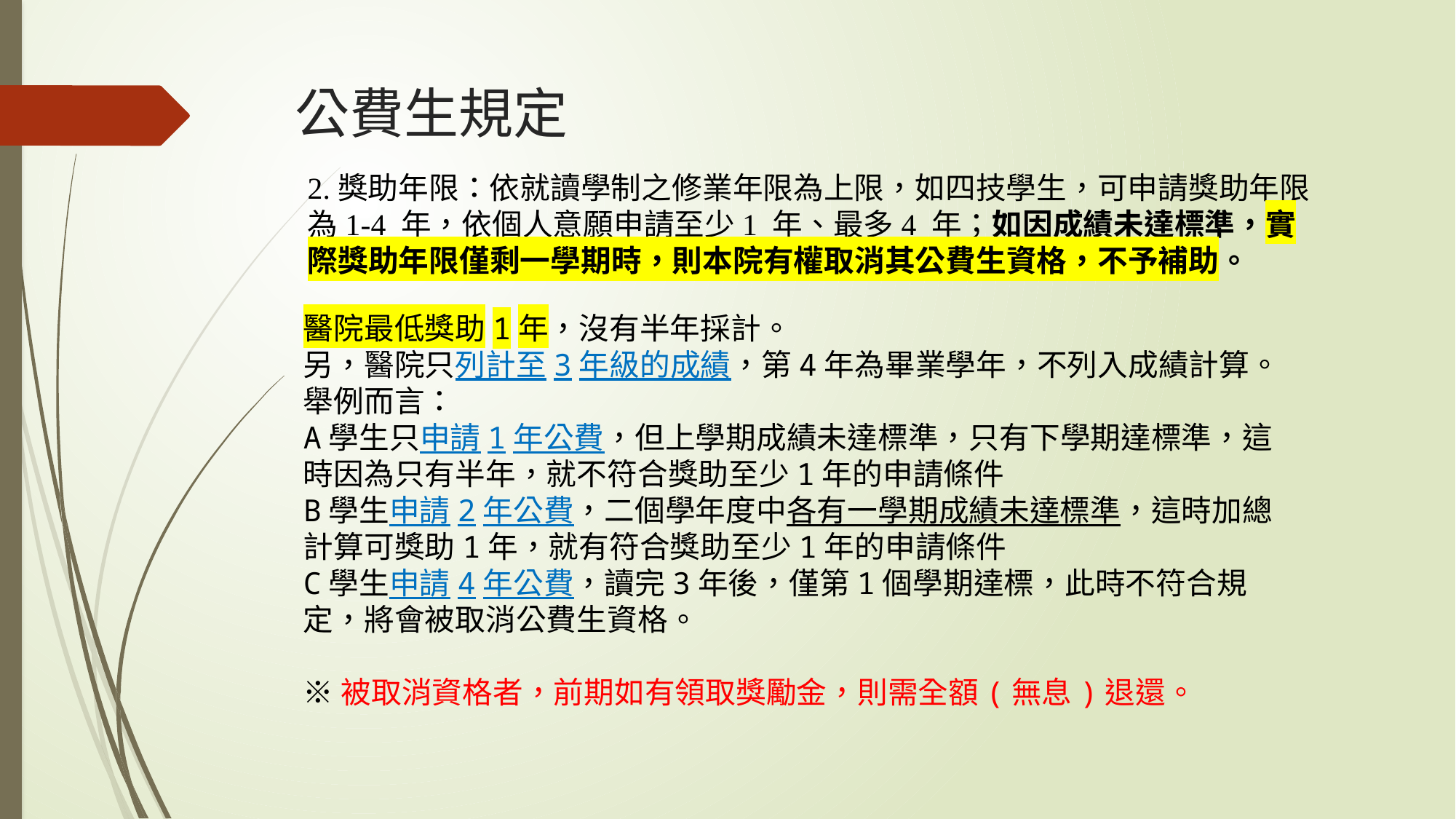

公費生規定
2.獎助年限：依就讀學制之修業年限為上限，如四技學生，可申請獎助年限為1-4 年，依個人意願申請至少1 年、最多4 年；如因成績未達標準，實際獎助年限僅剩一學期時，則本院有權取消其公費生資格，不予補助。
醫院最低獎助1年，沒有半年採計。
另，醫院只列計至3年級的成績，第4年為畢業學年，不列入成績計算。
舉例而言：
A學生只申請1年公費，但上學期成績未達標準，只有下學期達標準，這時因為只有半年，就不符合獎助至少1年的申請條件
B學生申請2年公費，二個學年度中各有一學期成績未達標準，這時加總計算可獎助1年，就有符合獎助至少1年的申請條件
C學生申請4年公費，讀完3年後，僅第1個學期達標，此時不符合規定，將會被取消公費生資格。

※被取消資格者，前期如有領取獎勵金，則需全額(無息)退還。